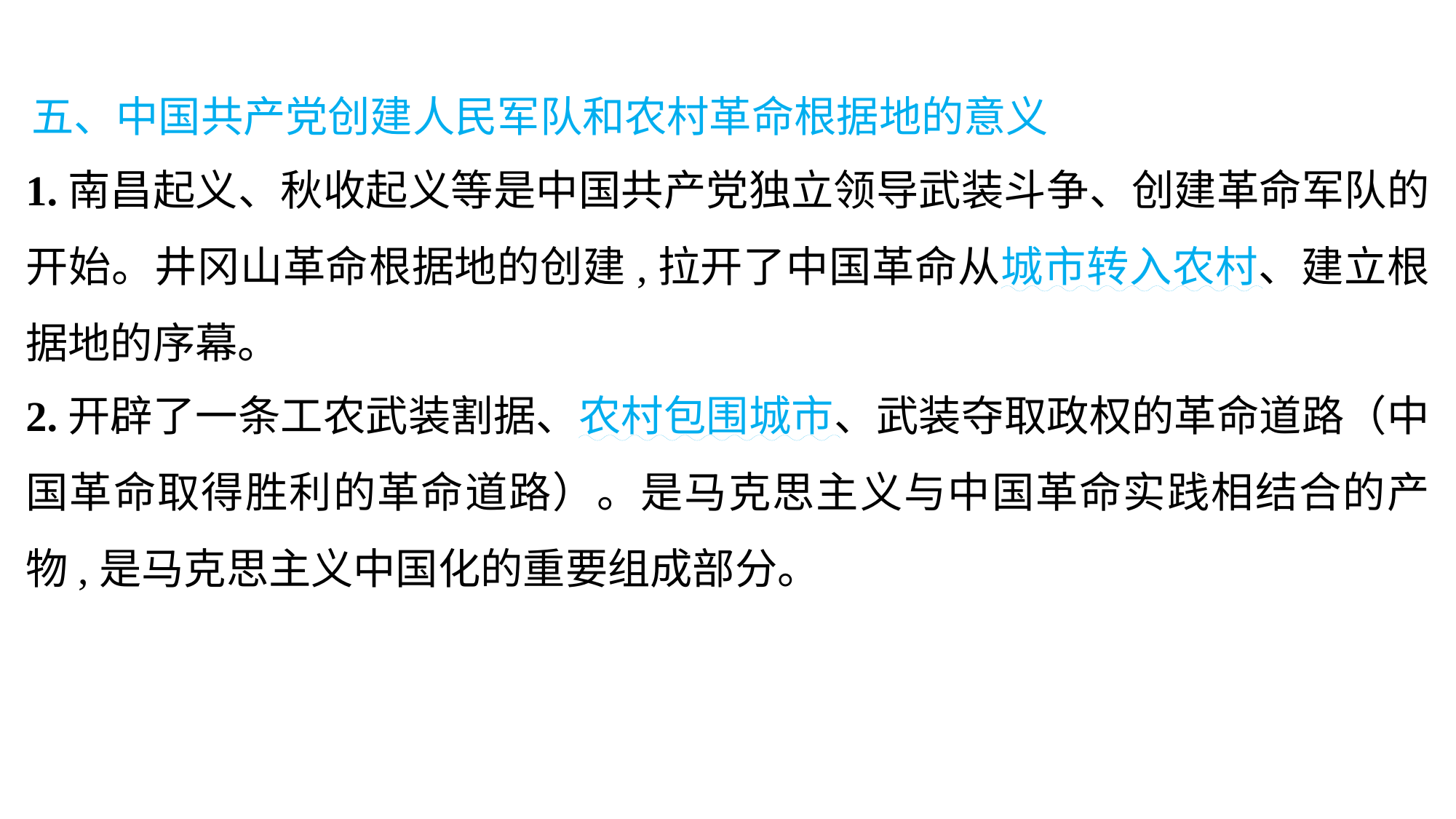

五、中国共产党创建人民军队和农村革命根据地的意义
1.南昌起义、秋收起义等是中国共产党独立领导武装斗争、创建革命军队的开始。井冈山革命根据地的创建,拉开了中国革命从城市转入农村、建立根据地的序幕。
2.开辟了一条工农武装割据、农村包围城市、武装夺取政权的革命道路（中国革命取得胜利的革命道路）。是马克思主义与中国革命实践相结合的产物,是马克思主义中国化的重要组成部分。